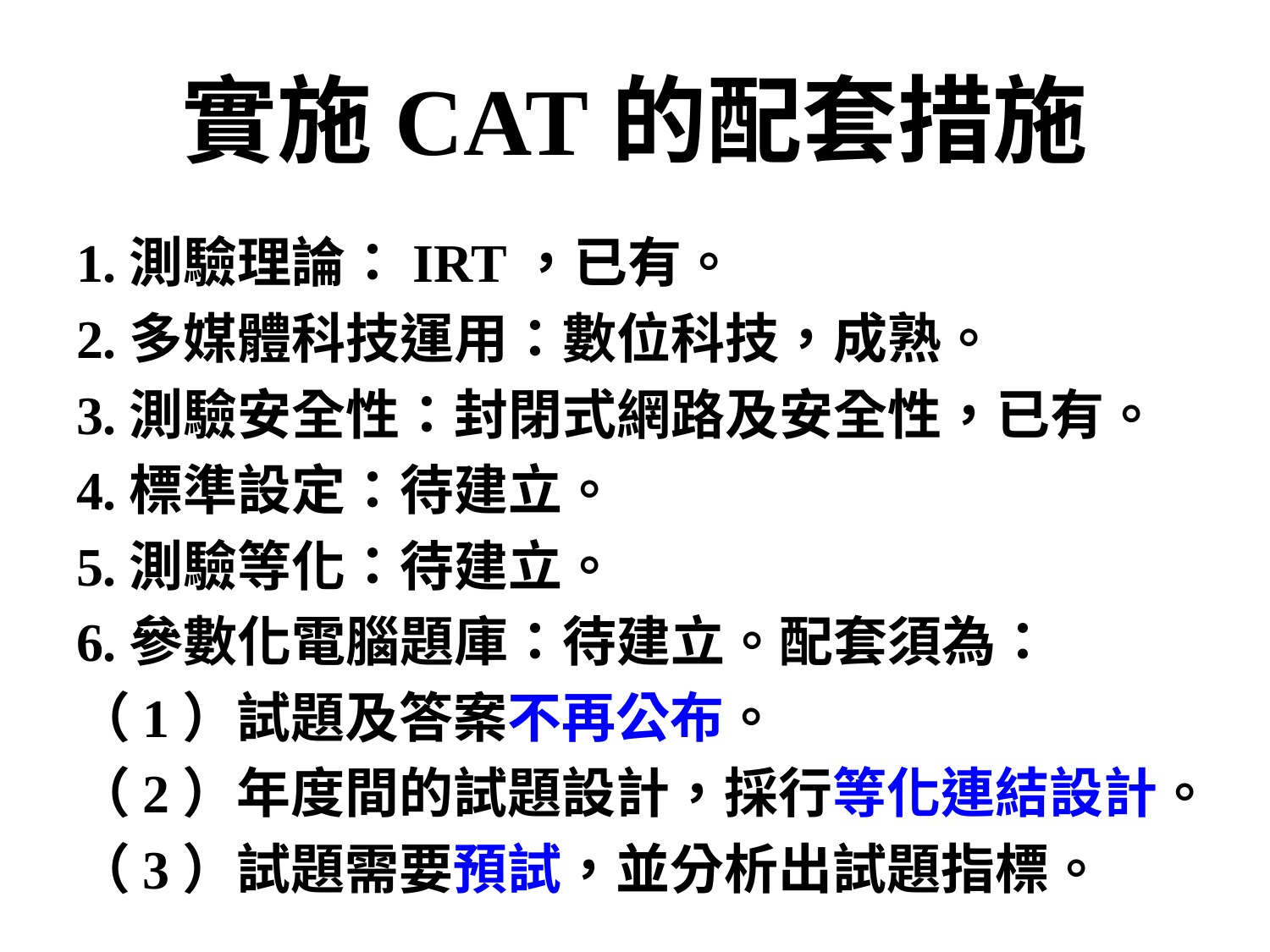

# 實施CAT的配套措施
1.測驗理論：IRT，已有。
2.多媒體科技運用：數位科技，成熟。
3.測驗安全性：封閉式網路及安全性，已有。
4.標準設定：待建立。
5.測驗等化：待建立。
6.參數化電腦題庫：待建立。配套須為：
（1）試題及答案不再公布。
（2）年度間的試題設計，採行等化連結設計。
（3）試題需要預試，並分析出試題指標。